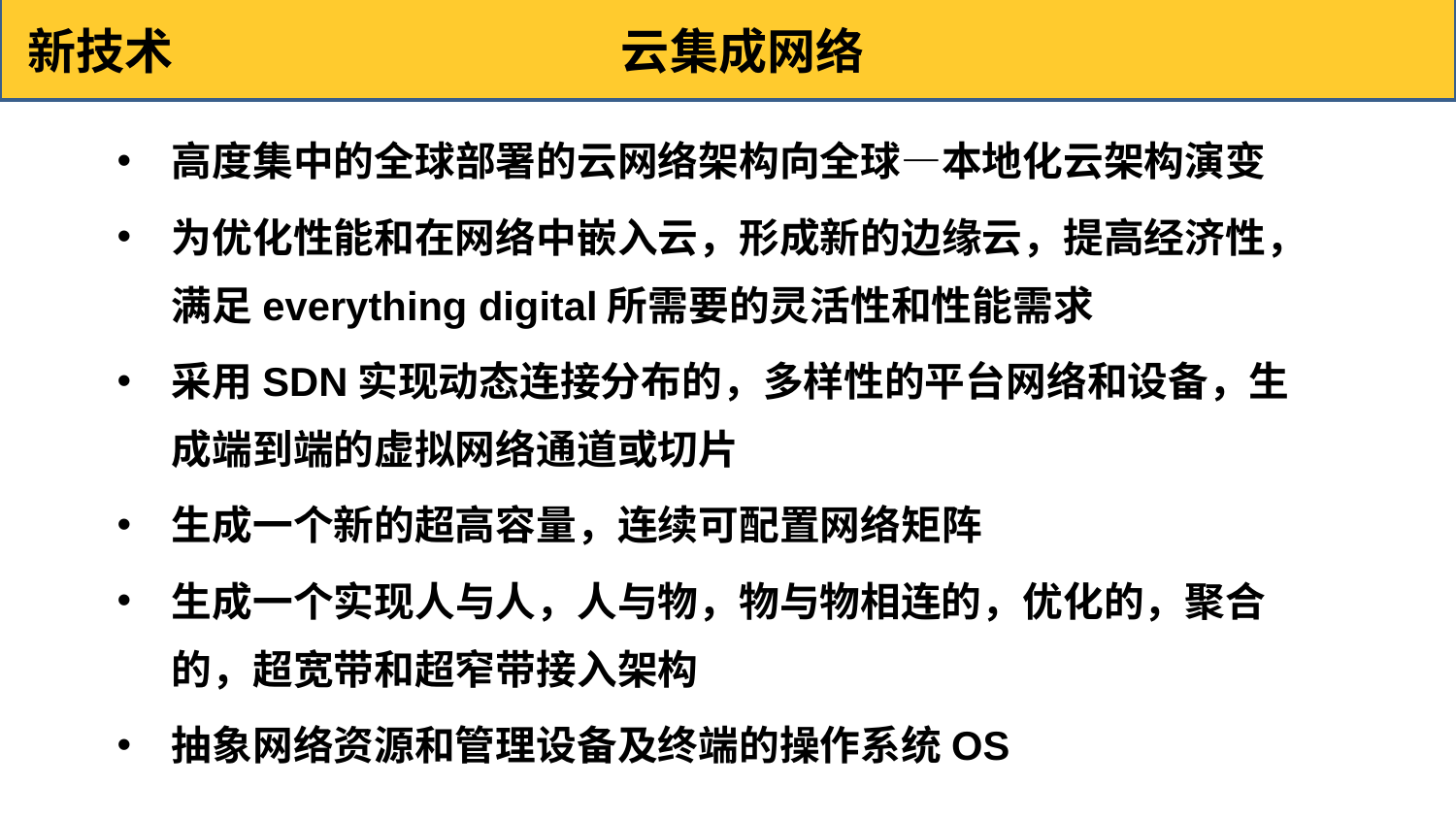

新技术                                         云集成网络

高度集中的全球部署的云网络架构向全球—本地化云架构演变
为优化性能和在网络中嵌入云，形成新的边缘云，提高经济性，满足everything digital所需要的灵活性和性能需求
采用SDN实现动态连接分布的，多样性的平台网络和设备，生成端到端的虚拟网络通道或切片
生成一个新的超高容量，连续可配置网络矩阵
生成一个实现人与人，人与物，物与物相连的，优化的，聚合的，超宽带和超窄带接入架构
抽象网络资源和管理设备及终端的操作系统OS
24